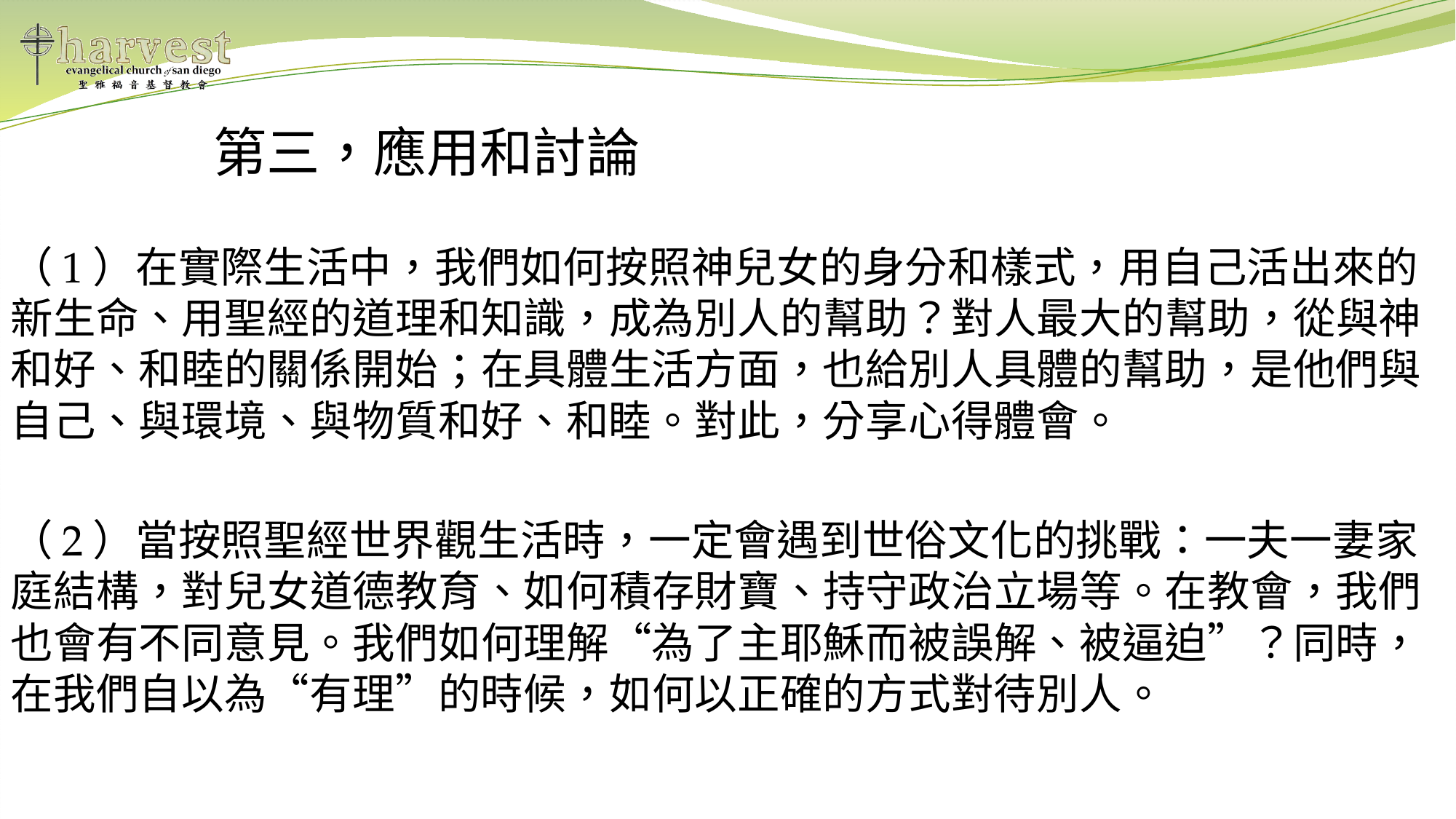

第三，應用和討論

（1）在實際生活中，我們如何按照神兒女的身分和樣式，用自己活出來的新生命、用聖經的道理和知識，成為別人的幫助？對人最大的幫助，從與神和好、和睦的關係開始；在具體生活方面，也給別人具體的幫助，是他們與自己、與環境、與物質和好、和睦。對此，分享心得體會。

（2）當按照聖經世界觀生活時，一定會遇到世俗文化的挑戰：一夫一妻家庭結構，對兒女道德教育、如何積存財寶、持守政治立場等。在教會，我們也會有不同意見。我們如何理解“為了主耶穌而被誤解、被逼迫”？同時，在我們自以為“有理”的時候，如何以正確的方式對待別人。

#